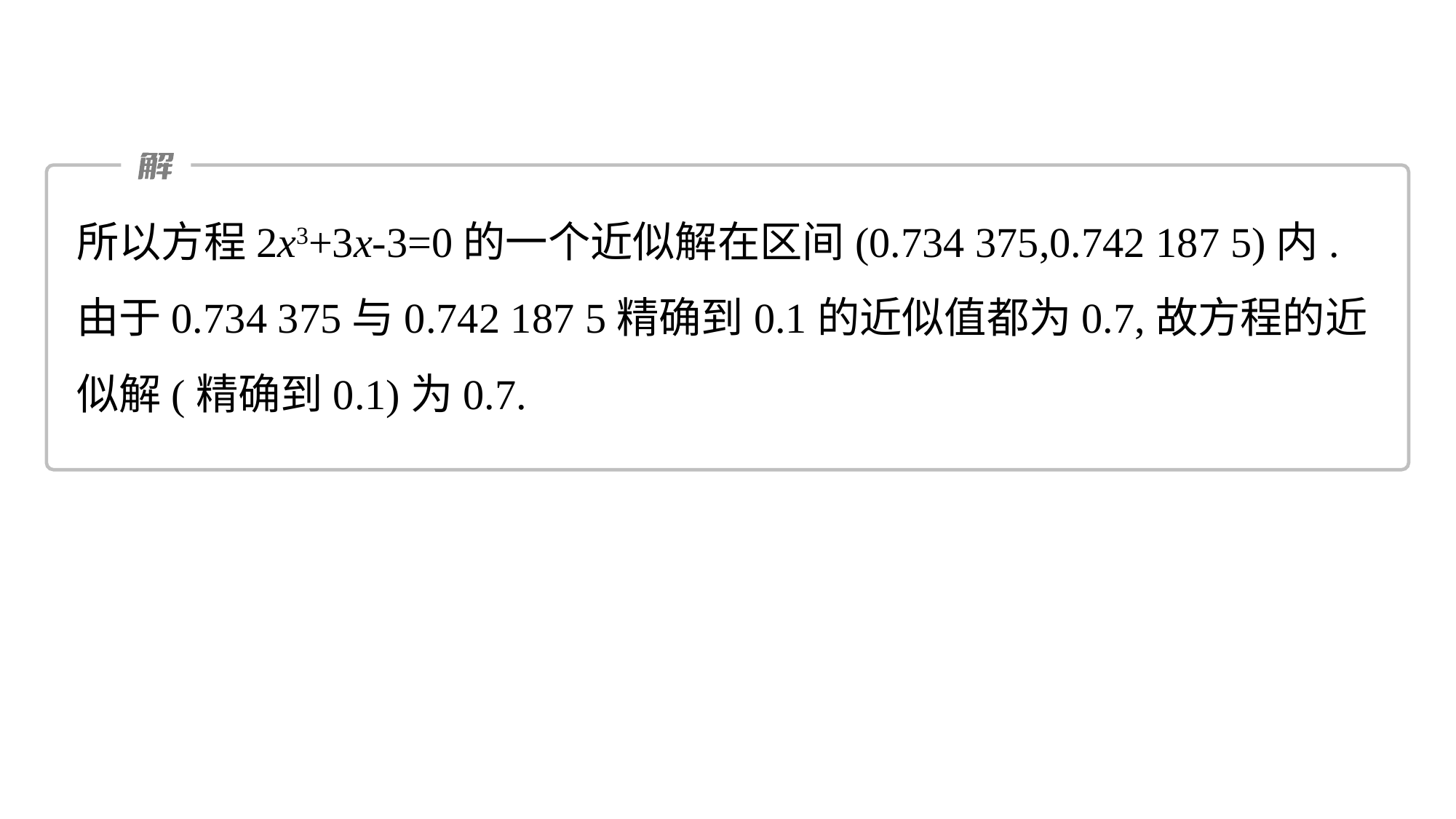

所以方程2x3+3x-3=0的一个近似解在区间(0.734 375,0.742 187 5)内.
由于0.734 375与0.742 187 5精确到0.1的近似值都为0.7,故方程的近似解(精确到0.1)为0.7.